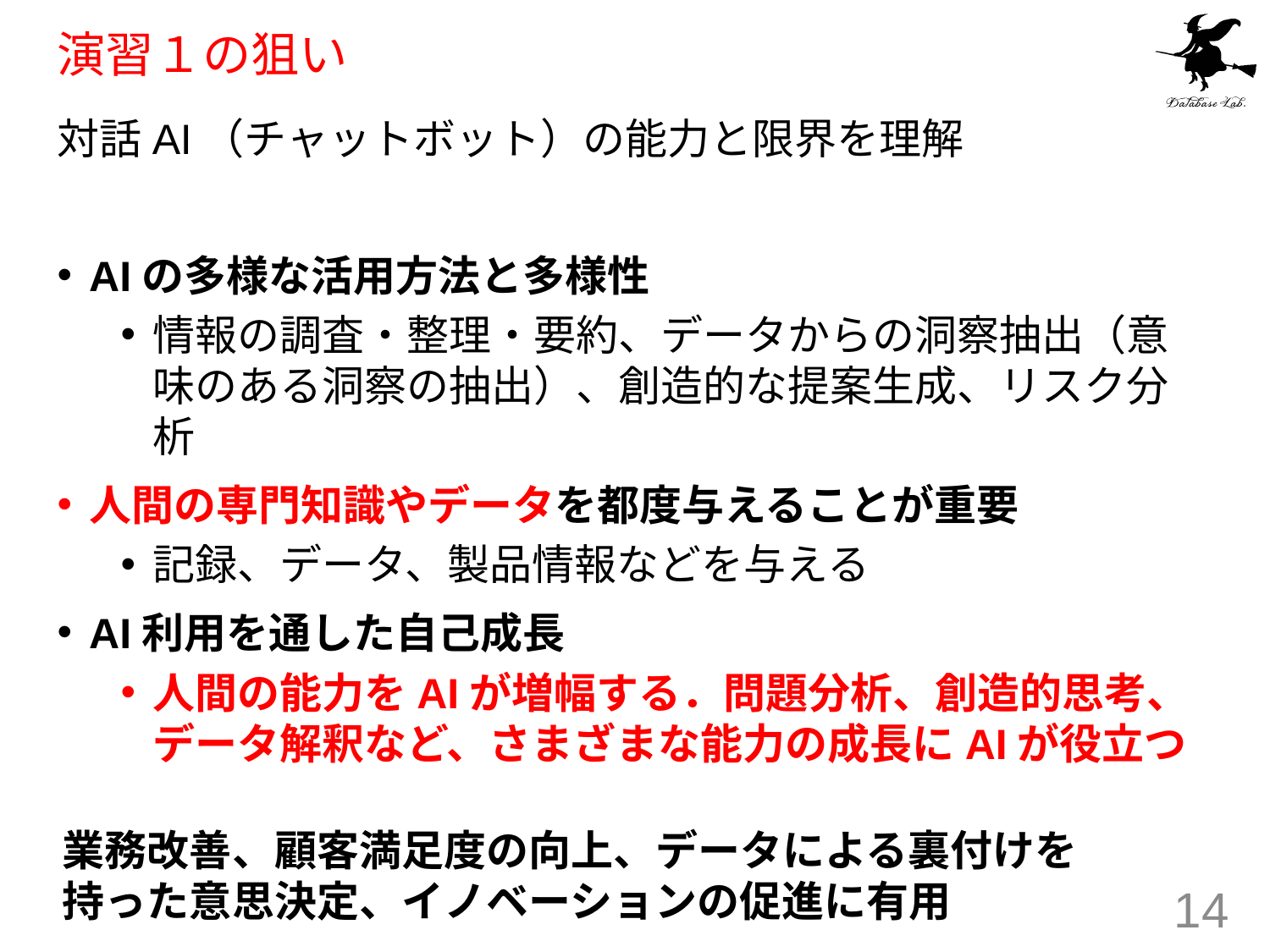

# 演習１の狙い
対話AI（チャットボット）の能力と限界を理解

AIの多様な活用方法と多様性
情報の調査・整理・要約、データからの洞察抽出（意味のある洞察の抽出）、創造的な提案生成、リスク分析
人間の専門知識やデータを都度与えることが重要
記録、データ、製品情報などを与える
AI利用を通した自己成長
人間の能力をAIが増幅する．問題分析、創造的思考、データ解釈など、さまざまな能力の成長にAIが役立つ
業務改善、顧客満足度の向上、データによる裏付けを持った意思決定、イノベーションの促進に有用
14